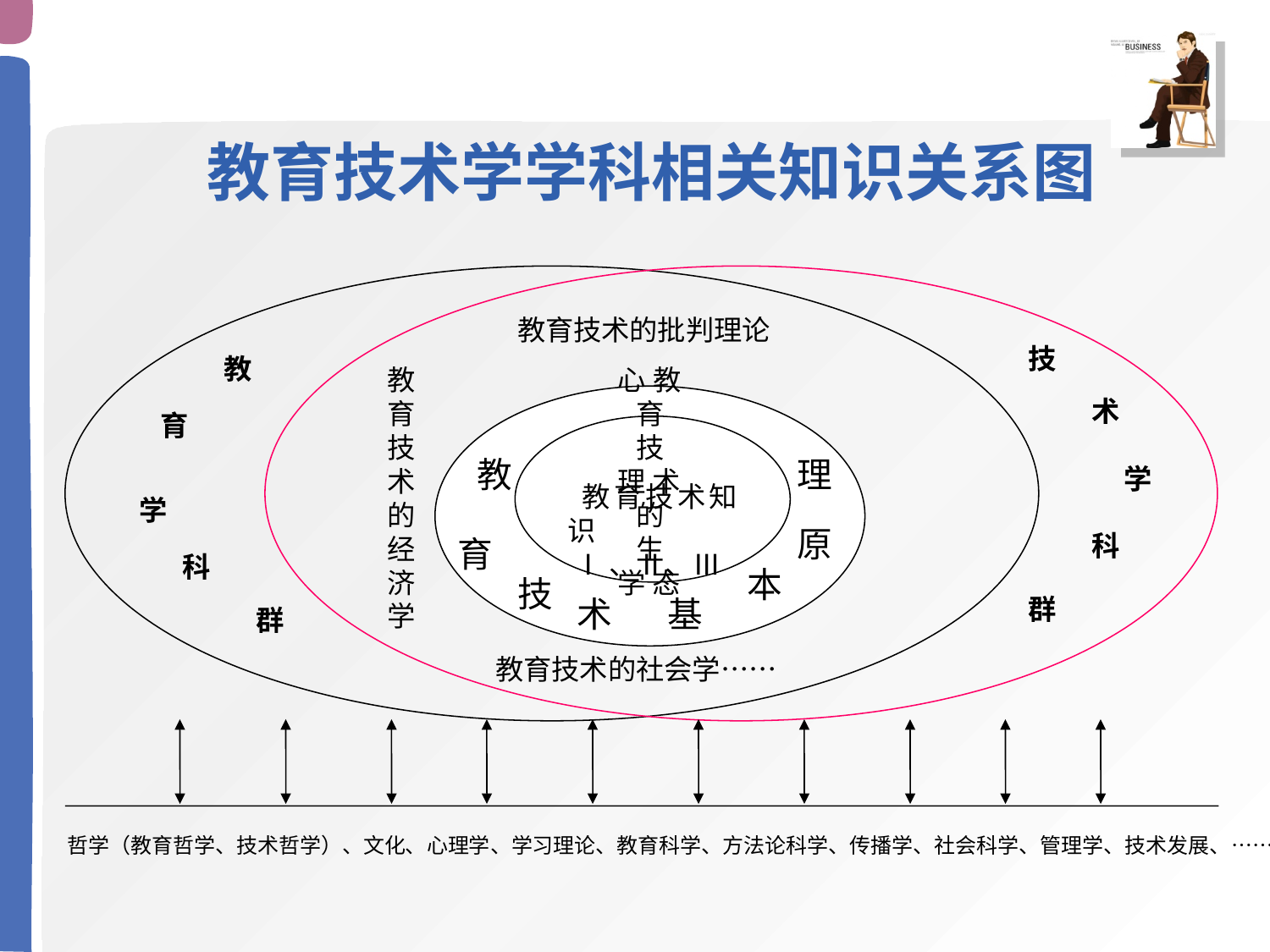

教育技术学学科相关知识关系图

教育技术的批判理论

技
教
教                                心 教
育                                   育
技                                   技
术                                理 术
的                                   的
经                                   生
济                                学 态
学

术
育

 教育技术知识
 Ⅰ、Ⅱ、Ⅲ

教
理
学
学
原
育
科
科
本
技
术
基
群
群
     教育技术的社会学……

哲学（教育哲学、技术哲学）、文化、心理学、学习理论、教育科学、方法论科学、传播学、社会科学、管理学、技术发展、……